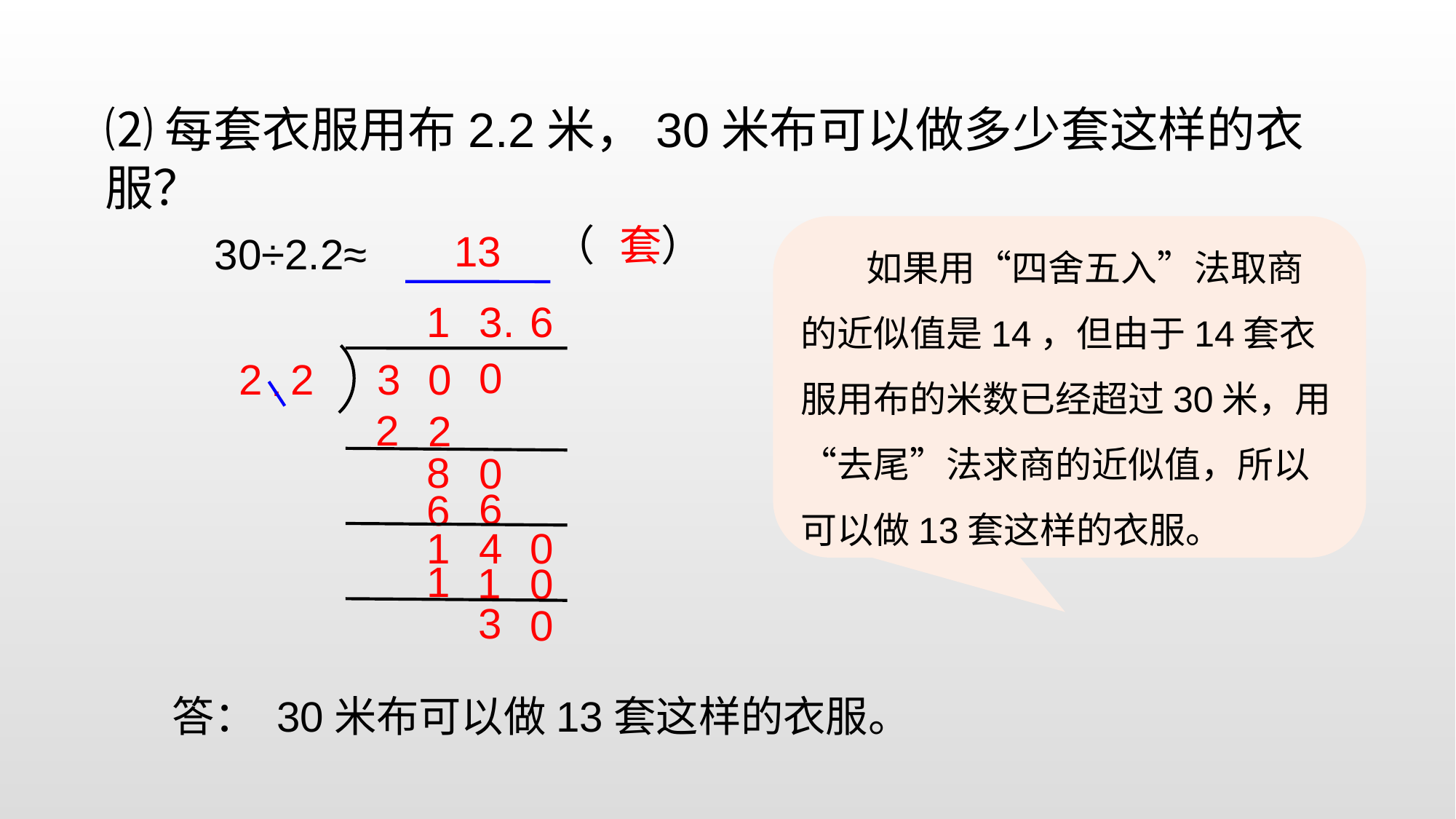

⑵每套衣服用布2.2米，30米布可以做多少套这样的衣服？
（       ）
30÷2.2≈
套
       如果用“四舍五入”法取商的近似值是14，但由于14套衣服用布的米数已经超过30米，用“去尾”法求商的近似值，所以可以做13套这样的衣服。
13
1
3
.
6

2
2
3
0
0
.
2
2
8
0
6
6
4
1
0
1
1
0
3
0
答： 30米布可以做13套这样的衣服。